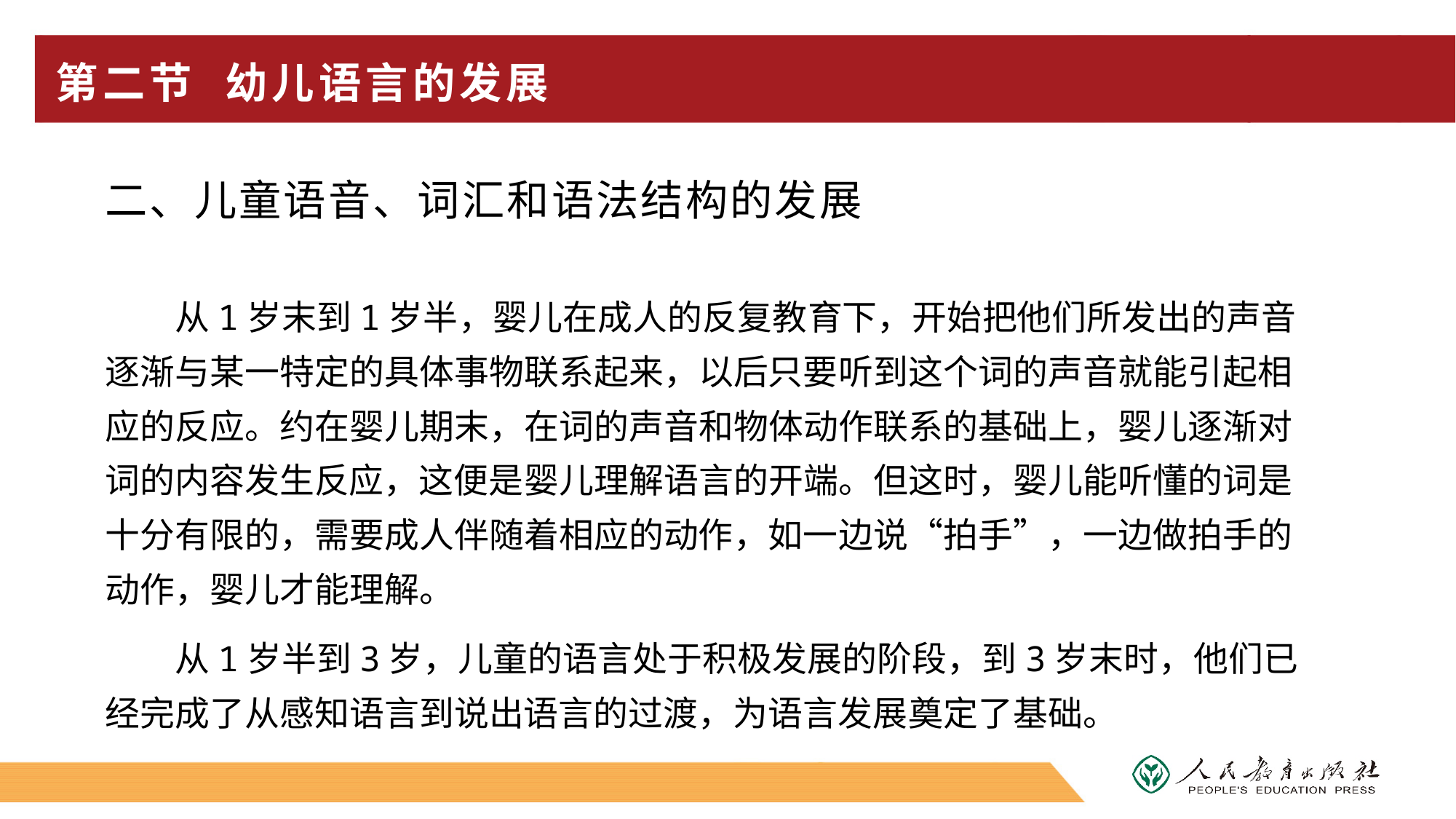

# 第二节  幼儿语言的发展
二、儿童语音、词汇和语法结构的发展
从1岁末到1岁半，婴儿在成人的反复教育下，开始把他们所发出的声音逐渐与某一特定的具体事物联系起来，以后只要听到这个词的声音就能引起相应的反应。约在婴儿期末，在词的声音和物体动作联系的基础上，婴儿逐渐对词的内容发生反应，这便是婴儿理解语言的开端。但这时，婴儿能听懂的词是十分有限的，需要成人伴随着相应的动作，如一边说“拍手”，一边做拍手的动作，婴儿才能理解。
从1岁半到3岁，儿童的语言处于积极发展的阶段，到3岁末时，他们已经完成了从感知语言到说出语言的过渡，为语言发展奠定了基础。